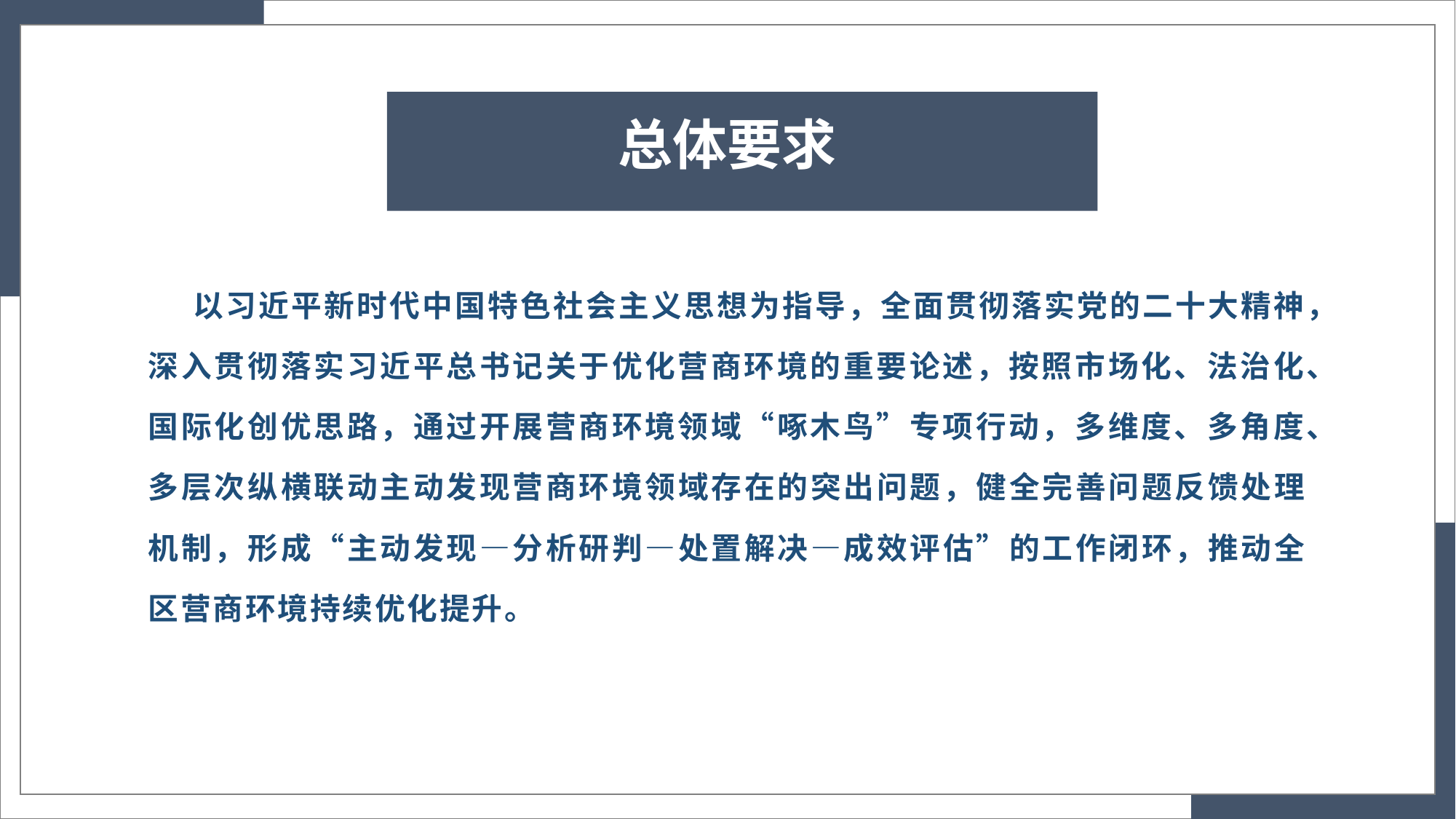

总体要求
    以习近平新时代中国特色社会主义思想为指导，全面贯彻落实党的二十大精神，深入贯彻落实习近平总书记关于优化营商环境的重要论述，按照市场化、法治化、国际化创优思路，通过开展营商环境领域“啄木鸟”专项行动，多维度、多角度、多层次纵横联动主动发现营商环境领域存在的突出问题，健全完善问题反馈处理机制，形成“主动发现—分析研判—处置解决—成效评估”的工作闭环，推动全区营商环境持续优化提升。